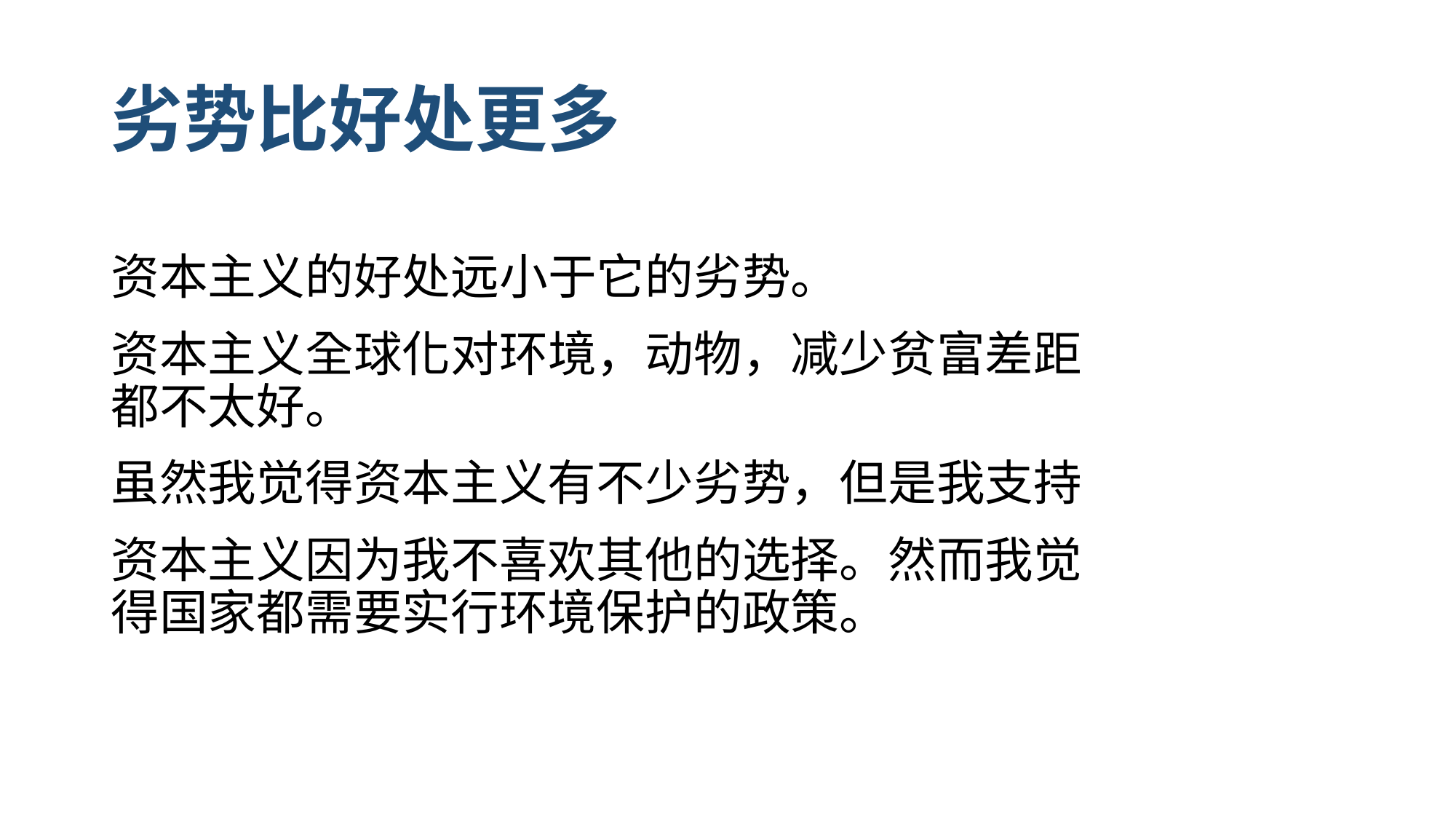

# 劣势比好处更多
资本主义的好处远小于它的劣势。
资本主义全球化对环境，动物，减少贫富差距都不太好。
虽然我觉得资本主义有不少劣势，但是我支持
资本主义因为我不喜欢其他的选择。然而我觉得国家都需要实行环境保护的政策。